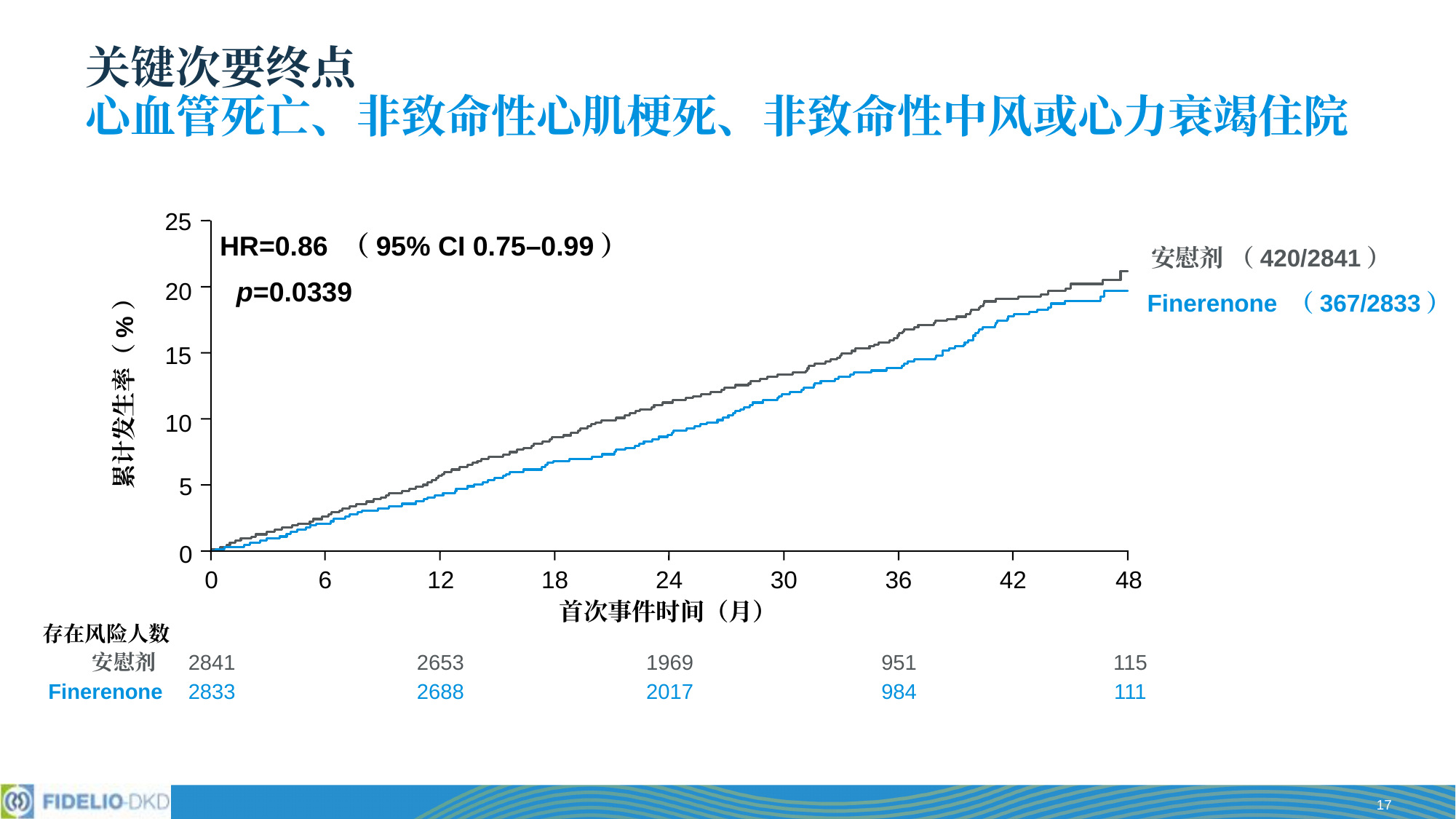

# 关键次要终点 心血管死亡、非致命性心肌梗死、非致命性中风或心力衰竭住院

25

20

15

累计发生率（%）
10

5

0

0
6
12
18
24
30
36
42
48
首次事件时间（月）
HR=0.86 （95% CI 0.75–0.99）
p=0.0339
安慰剂 （420/2841）

Finerenone （367/2833）

存在风险人数
安慰剂
2841
2653
1969
951
115
Finerenone
2833
2688
2017
984
111
17